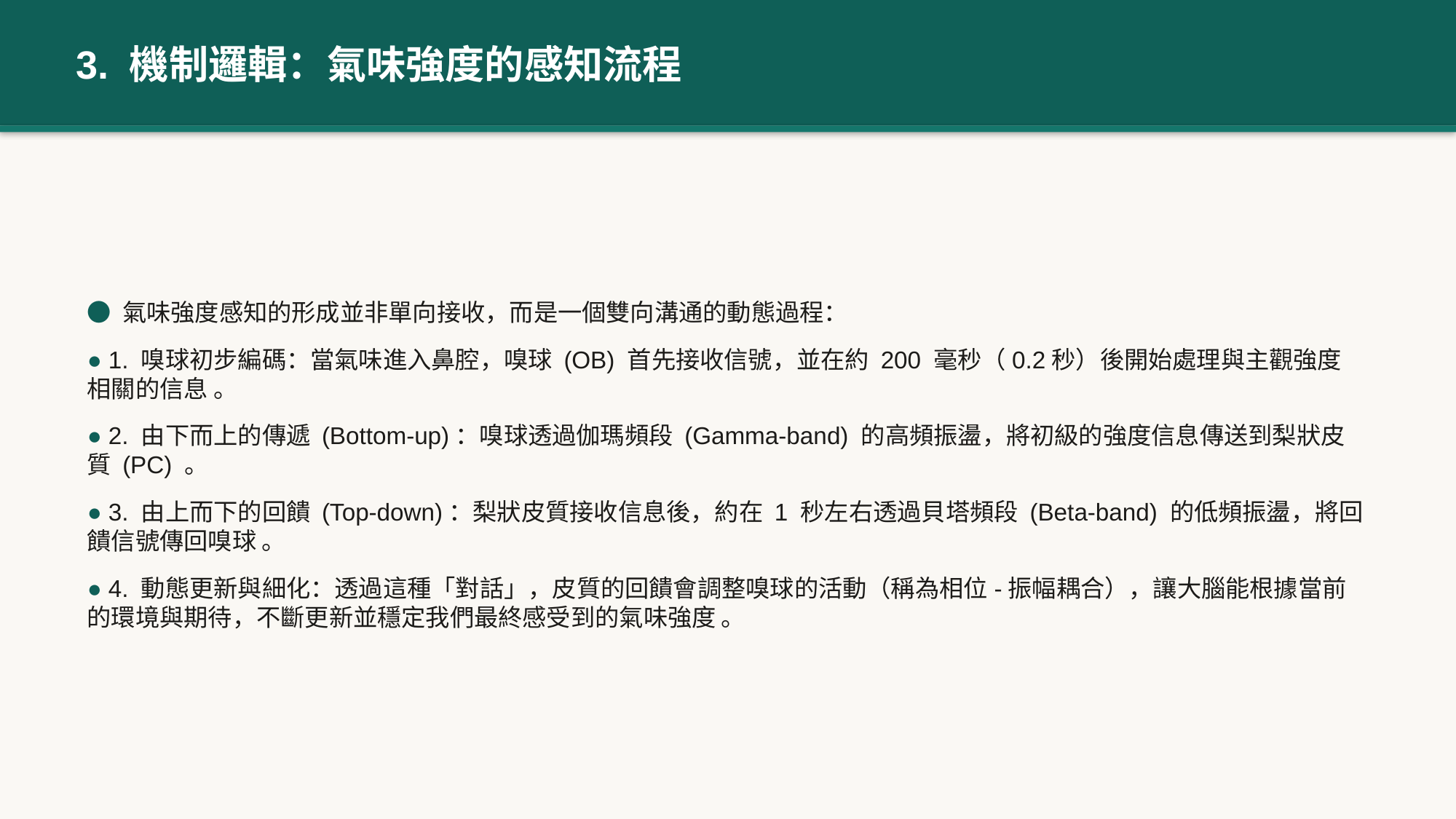

3. 機制邏輯：氣味強度的感知流程

● 氣味強度感知的形成並非單向接收，而是一個雙向溝通的動態過程：
● 1. 嗅球初步編碼：當氣味進入鼻腔，嗅球 (OB) 首先接收信號，並在約 200 毫秒（0.2秒）後開始處理與主觀強度相關的信息 。
● 2. 由下而上的傳遞 (Bottom-up)：嗅球透過伽瑪頻段 (Gamma-band) 的高頻振盪，將初級的強度信息傳送到梨狀皮質 (PC) 。
● 3. 由上而下的回饋 (Top-down)：梨狀皮質接收信息後，約在 1 秒左右透過貝塔頻段 (Beta-band) 的低頻振盪，將回饋信號傳回嗅球 。
● 4. 動態更新與細化：透過這種「對話」，皮質的回饋會調整嗅球的活動（稱為相位-振幅耦合），讓大腦能根據當前的環境與期待，不斷更新並穩定我們最終感受到的氣味強度 。